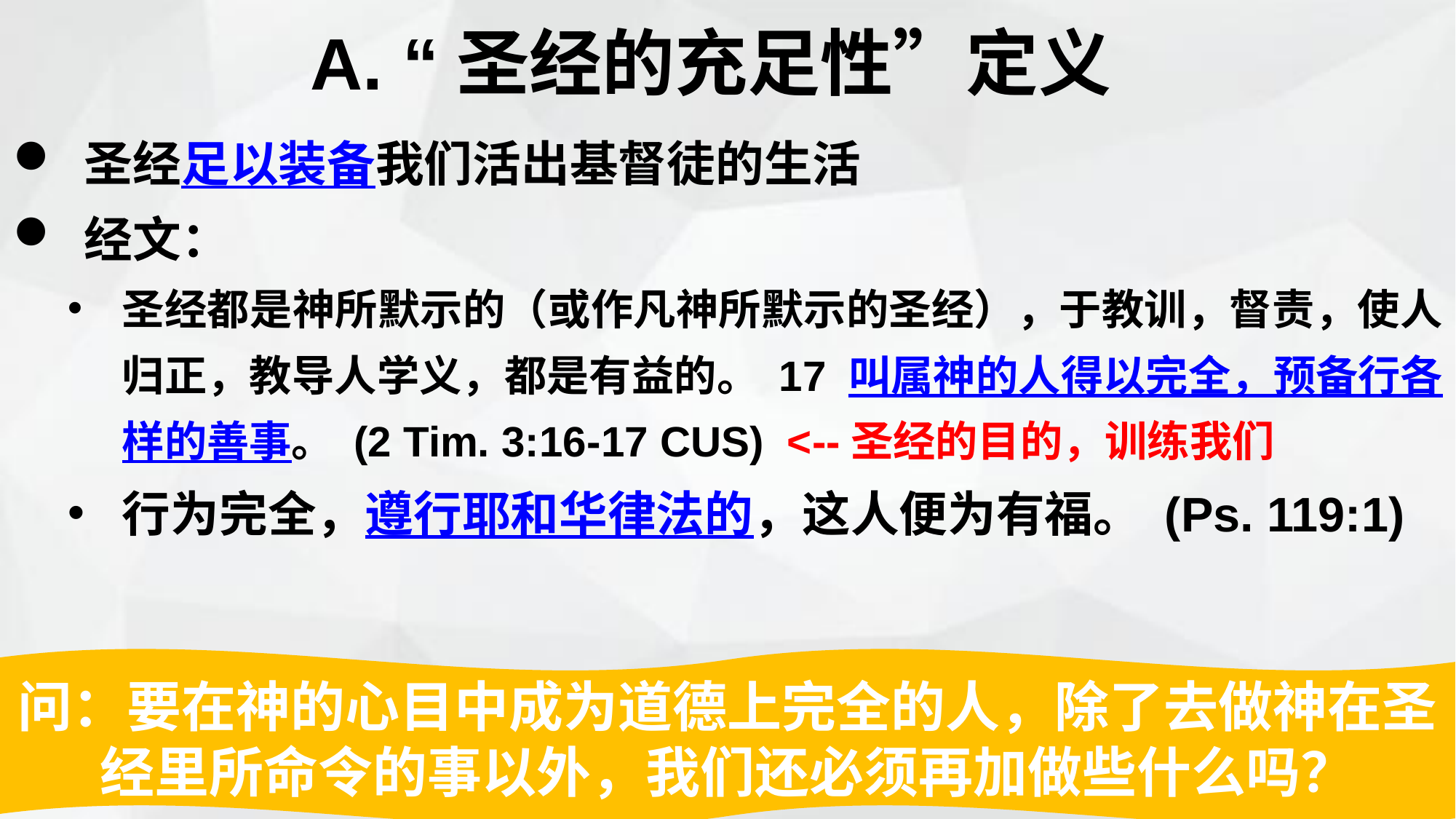

A. “圣经的充足性”定义
 圣经足以装备我们活出基督徒的生活
 经文：
圣经都是神所默示的（或作凡神所默示的圣经），于教训，督责，使人归正，教导人学义，都是有益的。 17 叫属神的人得以完全，预备行各样的善事。 (2 Tim. 3:16-17 CUS)  <--圣经的目的，训练我们
行为完全，遵行耶和华律法的，这人便为有福。 (Ps. 119:1)

问：要在神的心目中成为道德上完全的人，除了去做神在圣经里所命令的事以外，我们还必须再加做些什么吗？
5